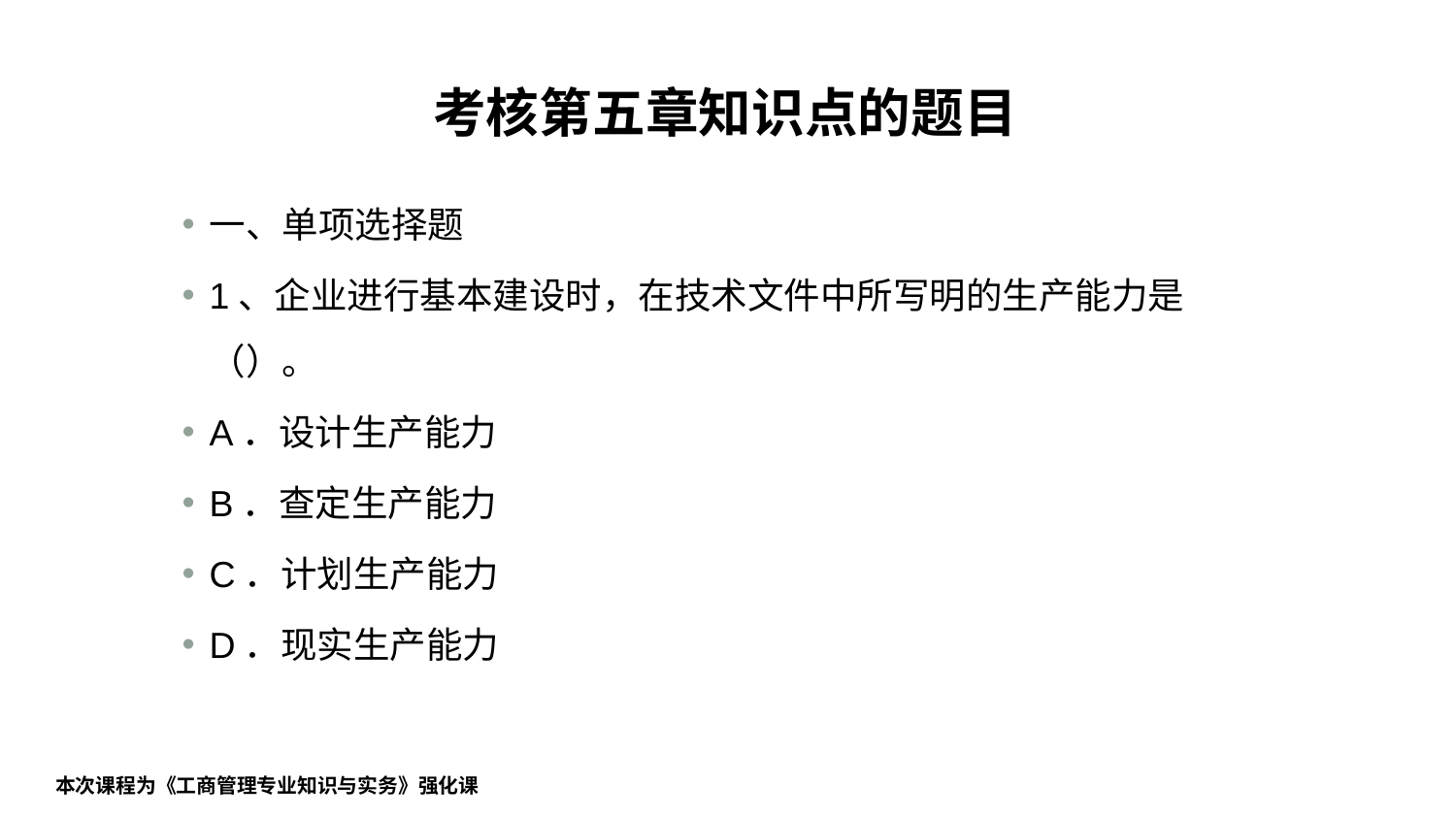

# 考核第五章知识点的题目
一、单项选择题
1、企业进行基本建设时，在技术文件中所写明的生产能力是（）。
A．设计生产能力
B．查定生产能力
C．计划生产能力
D．现实生产能力